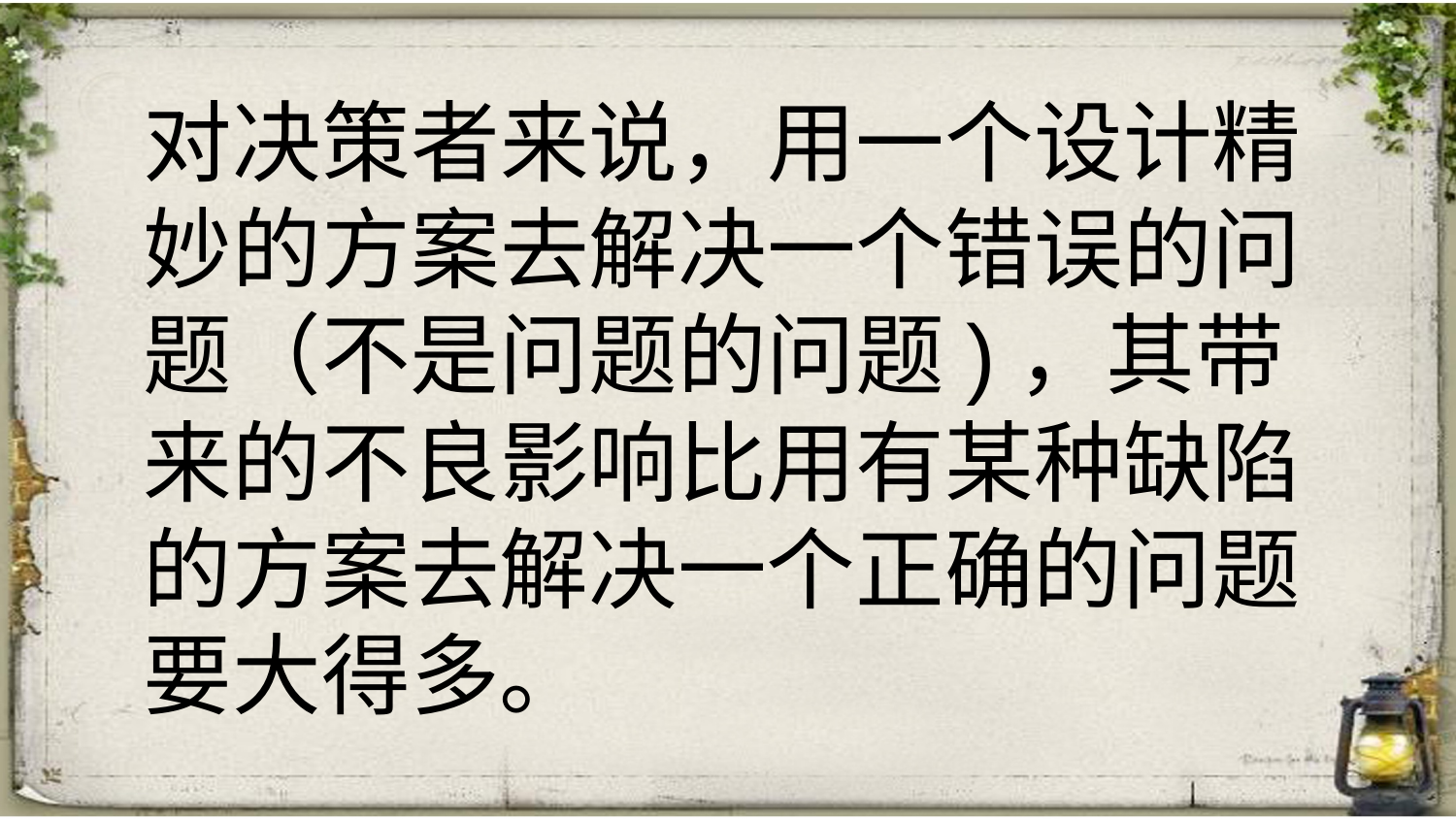

对决策者来说，用一个设计精妙的方案去解决一个错误的问题（不是问题的问题)，其带来的不良影响比用有某种缺陷的方案去解决一个正确的问题要大得多。